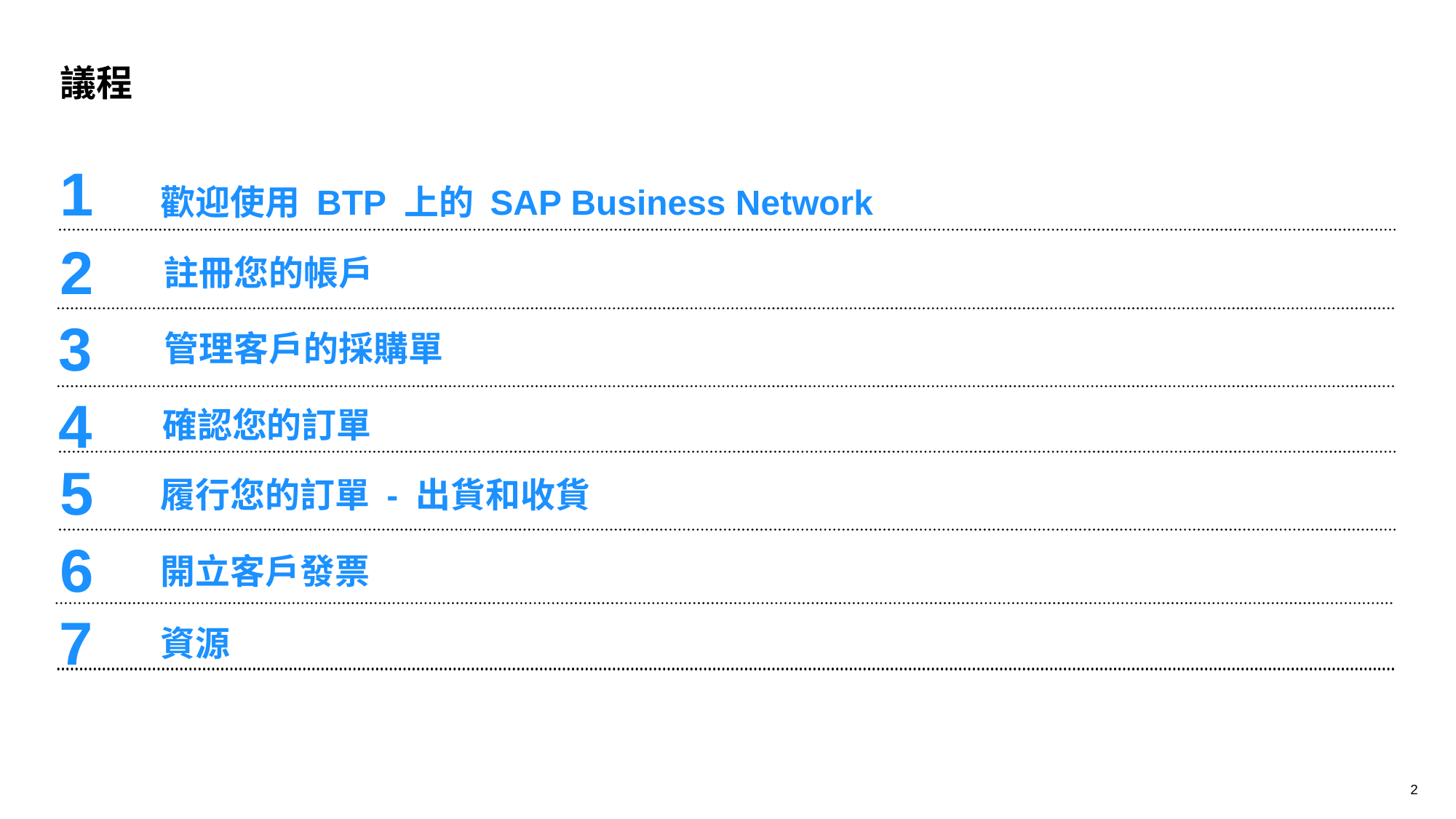

# 議程
1
歡迎使用 BTP 上的 SAP Business Network
2
註冊您的帳戶
您使用 SAP Business Network (適用於 Procurement) 獲得什麼效益？

3
管理客戶的採購單
4
確認您的訂單
5
履行您的訂單 - 出貨和收貨
6
開立客戶發票
7
資源